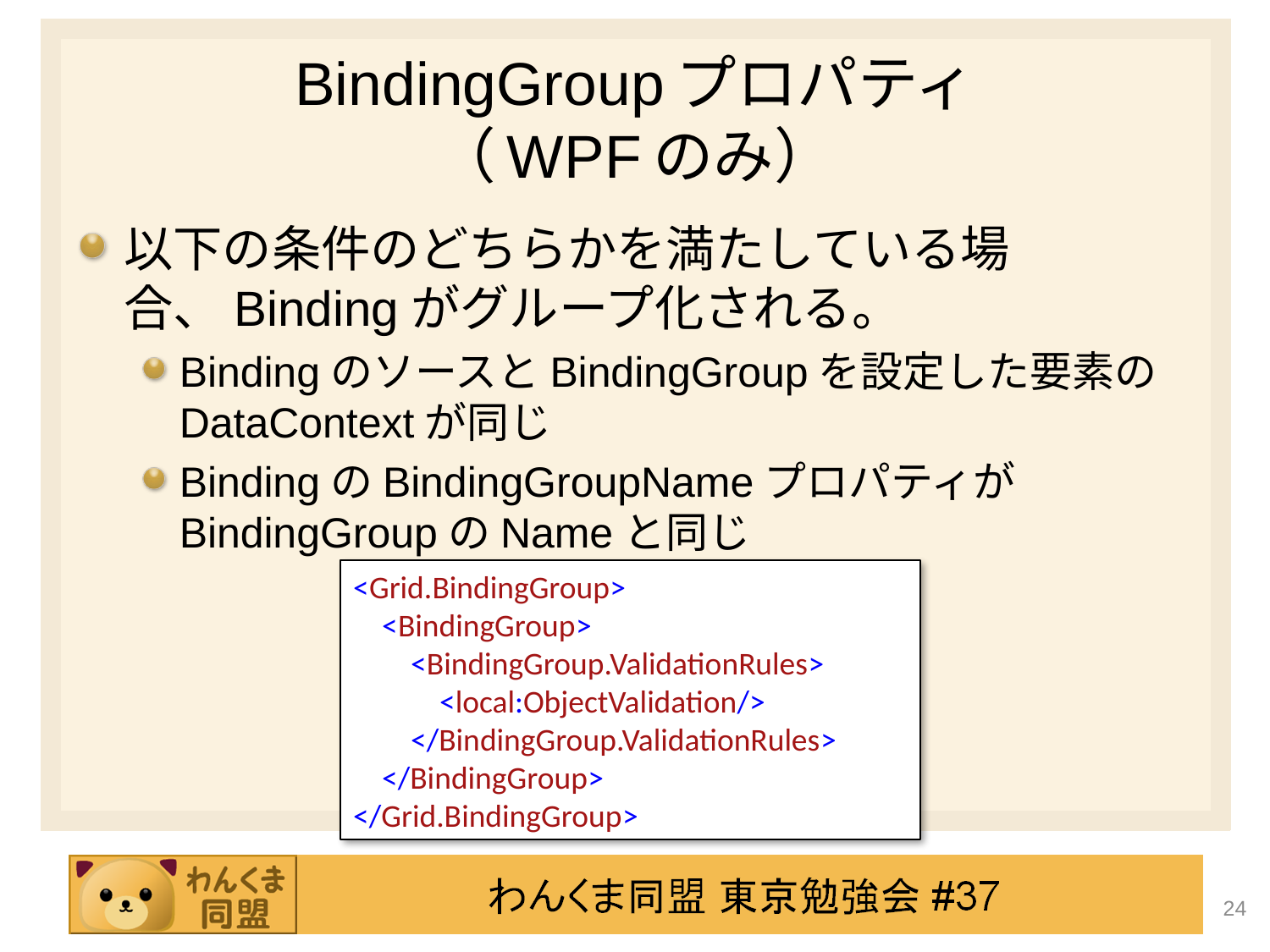

# BindingGroupプロパティ （WPFのみ）
以下の条件のどちらかを満たしている場合、Bindingがグループ化される。
BindingのソースとBindingGroupを設定した要素のDataContextが同じ
BindingのBindingGroupNameプロパティが
BindingGroupのNameと同じ

<Grid.BindingGroup>
    <BindingGroup>
        <BindingGroup.ValidationRules>
            <local:ObjectValidation/>
        </BindingGroup.ValidationRules>
    </BindingGroup>
</Grid.BindingGroup>
24